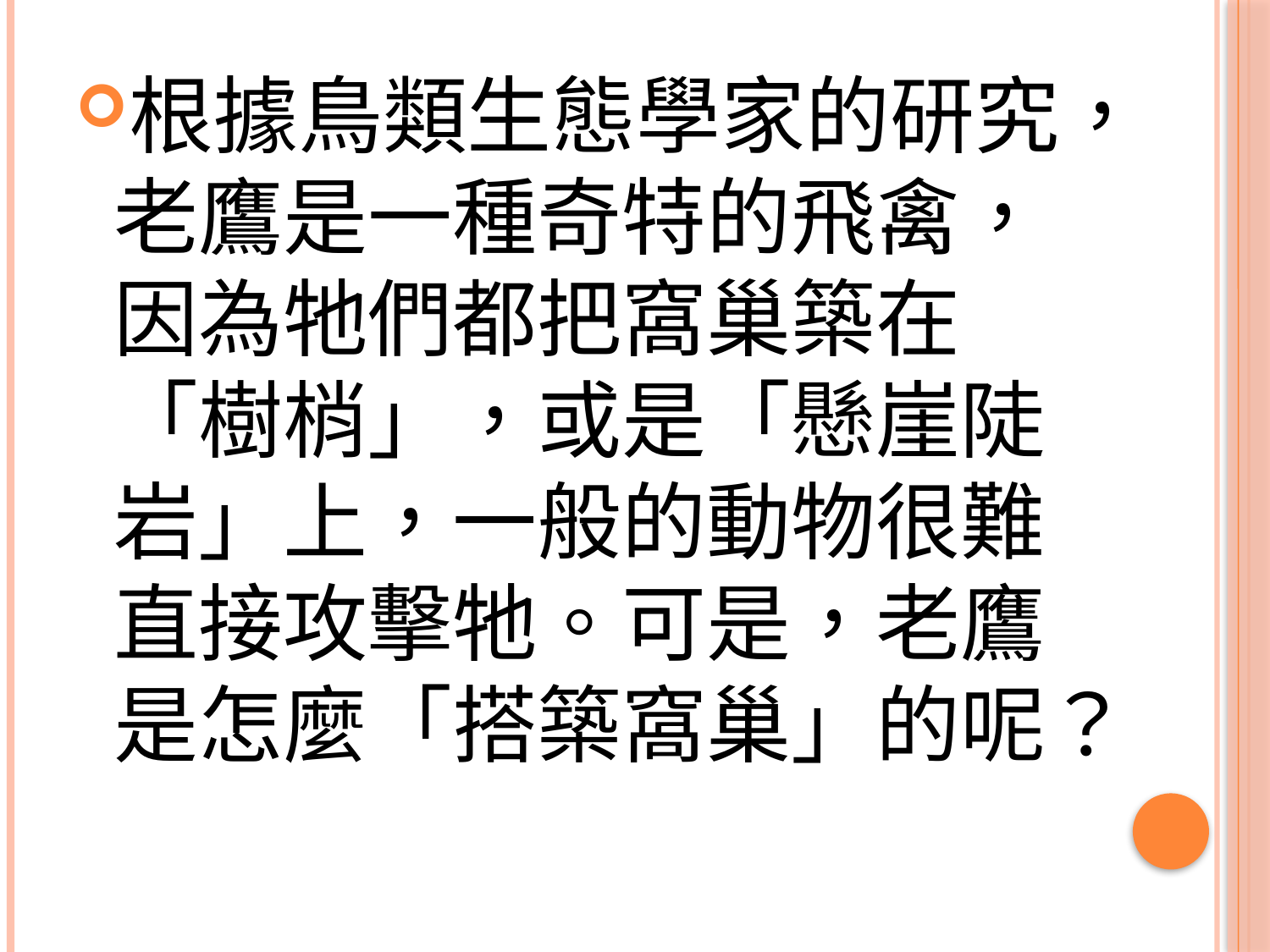

根據鳥類生態學家的研究，老鷹是一種奇特的飛禽，因為牠們都把窩巢築在「樹梢」，或是「懸崖陡岩」上，一般的動物很難直接攻擊牠。可是，老鷹是怎麼「搭築窩巢」的呢？